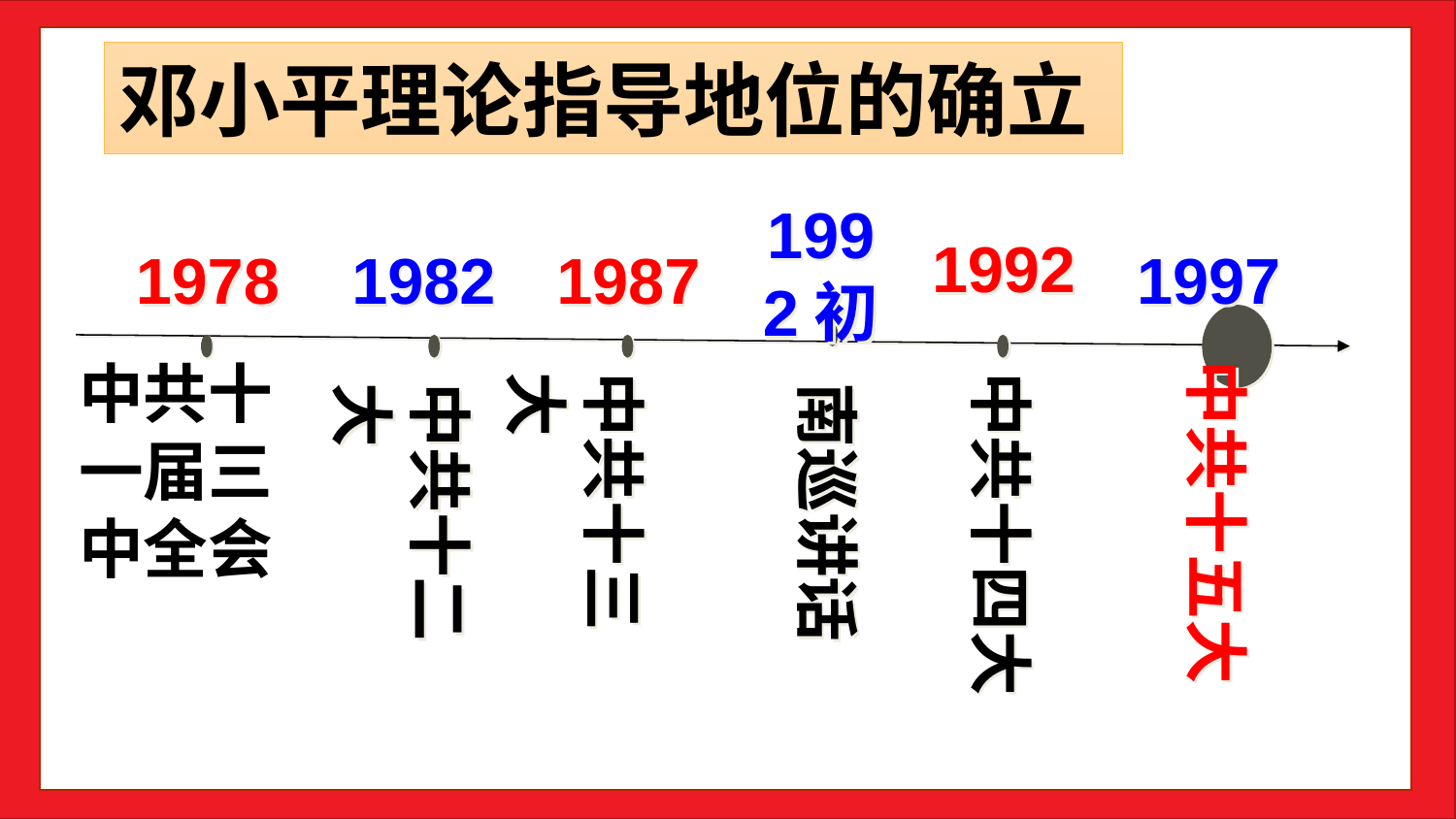

邓小平理论指导地位的确立
1992初
1992
1978
1982
1987
1997

中共十一届三中全会
中共十五大
中共十三大
中共十四大
中共十二大
南巡讲话